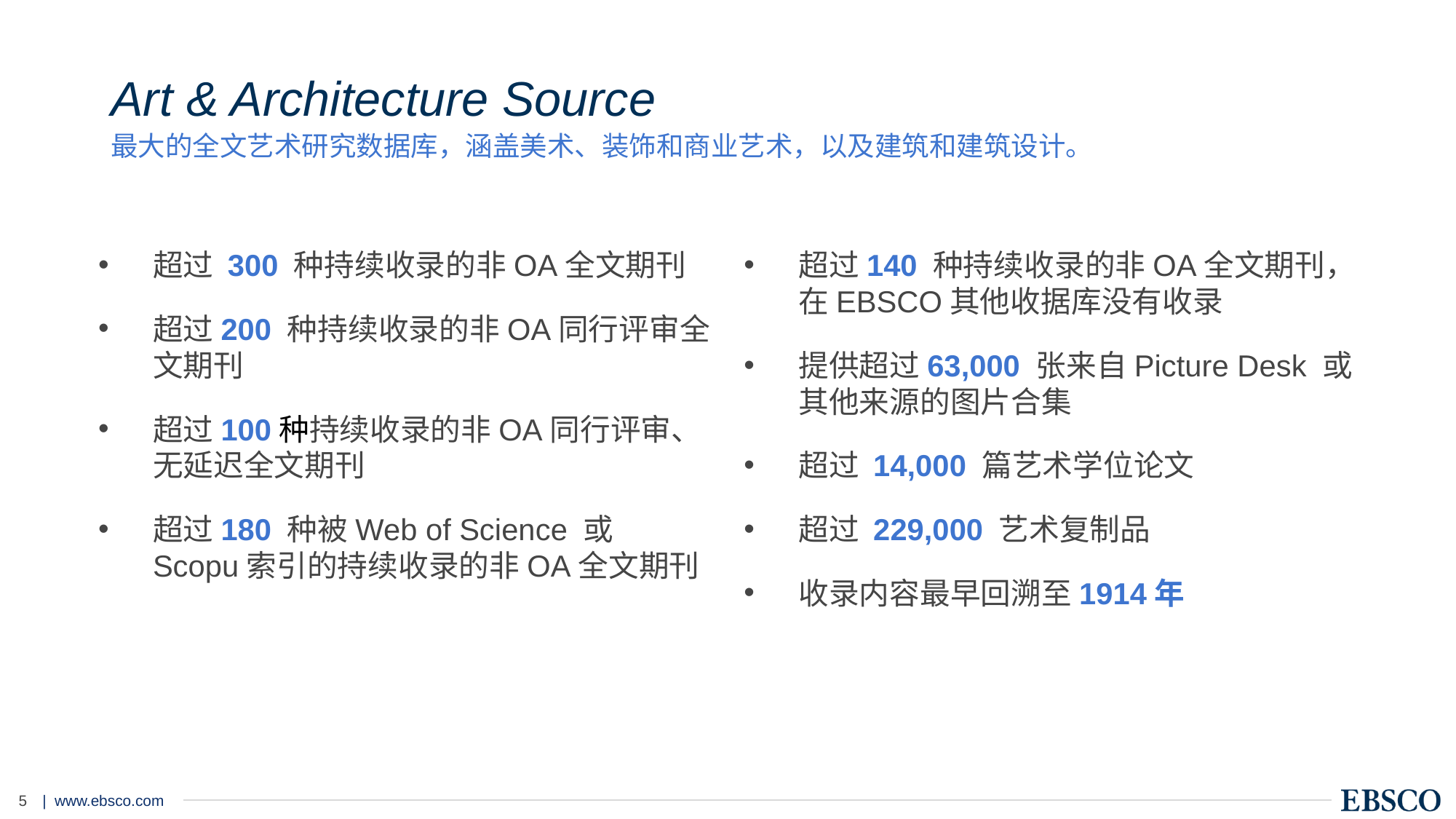

# Art & Architecture Source
最大的全文艺术研究数据库，涵盖美术、装饰和商业艺术，以及建筑和建筑设计。
超过 300 种持续收录的非OA全文期刊
超过200 种持续收录的非OA同行评审全文期刊
超过100种持续收录的非OA同行评审、无延迟全文期刊
超过180 种被Web of Science 或 Scopu索引的持续收录的非OA全文期刊

超过140 种持续收录的非OA全文期刊，在EBSCO其他收据库没有收录
提供超过63,000 张来自Picture Desk 或其他来源的图片合集
超过 14,000 篇艺术学位论文
超过 229,000 艺术复制品
收录内容最早回溯至1914年